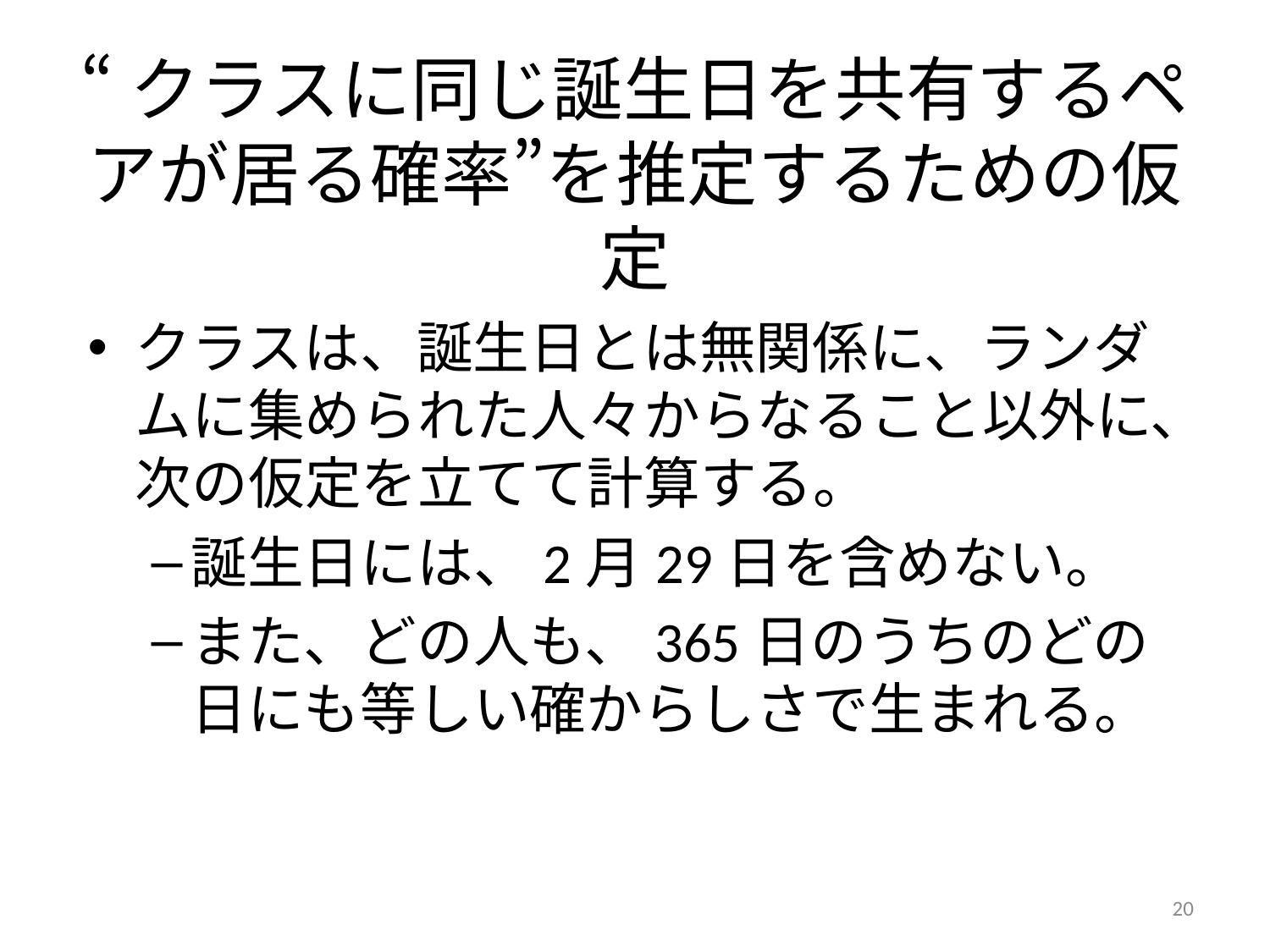

# “クラスに同じ誕生日を共有するペアが居る確率”を推定するための仮定
クラスは、誕生日とは無関係に、ランダムに集められた人々からなること以外に、次の仮定を立てて計算する。
誕生日には、2月29日を含めない。
また、どの人も、365日のうちのどの日にも等しい確からしさで生まれる。

20